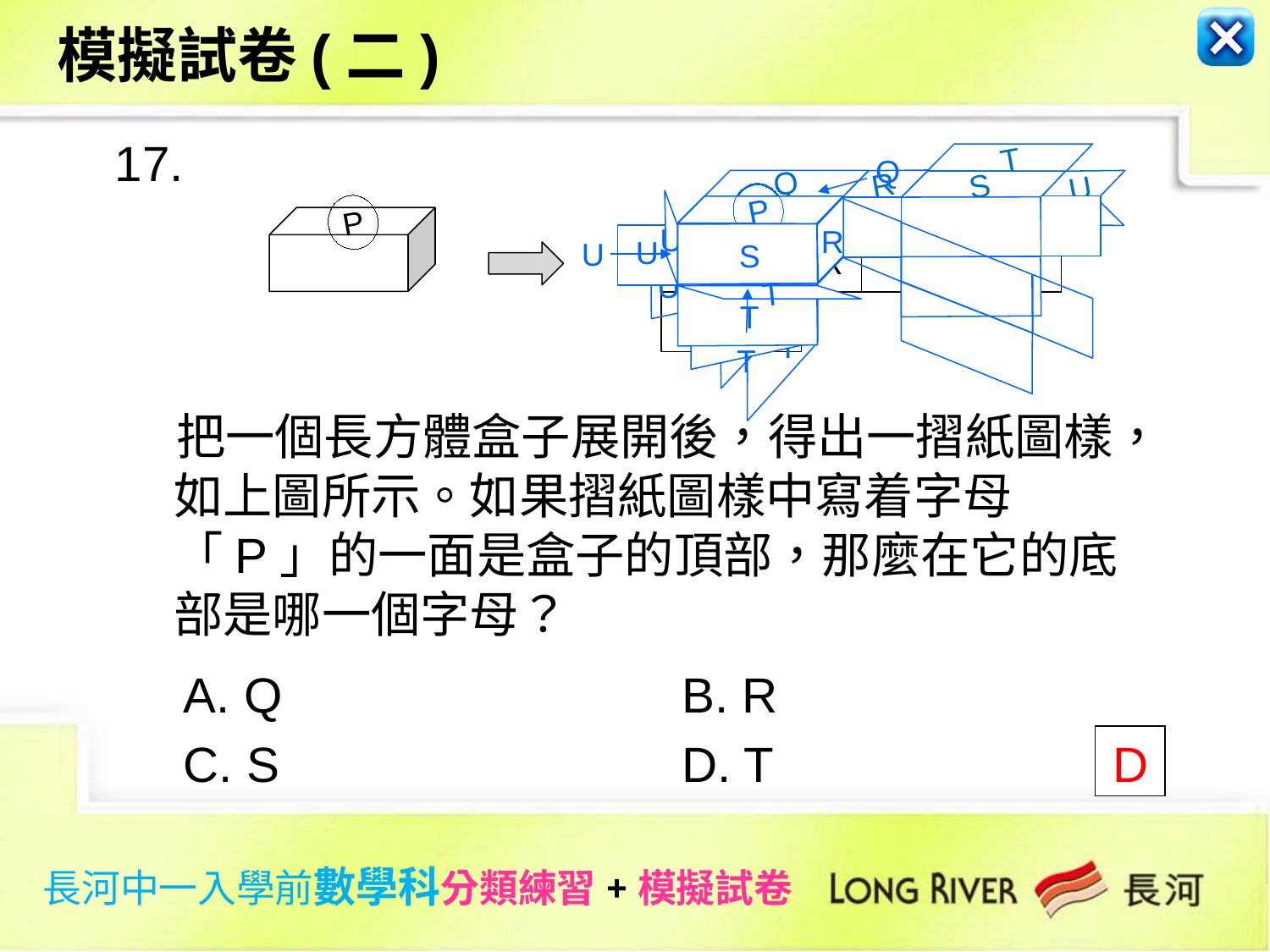

模擬試卷(二)
  17.

       把一個長方體盒子展開後，得出一摺紙圖樣，如上圖所示。如果摺紙圖樣中寫着字母「P」的一面是盒子的頂部，那麼在它的底部是哪一個字母？
       A. Q				B. R
       C. S				D. T
T

Q
R
S
U
P
Q
P

S
R
U
T

T
S
U
R
Q
P
P

R
S
U
T

P

R
S
T
U
P

P

U

S
T

R
P

P

U

S

T
R
P

P

 D